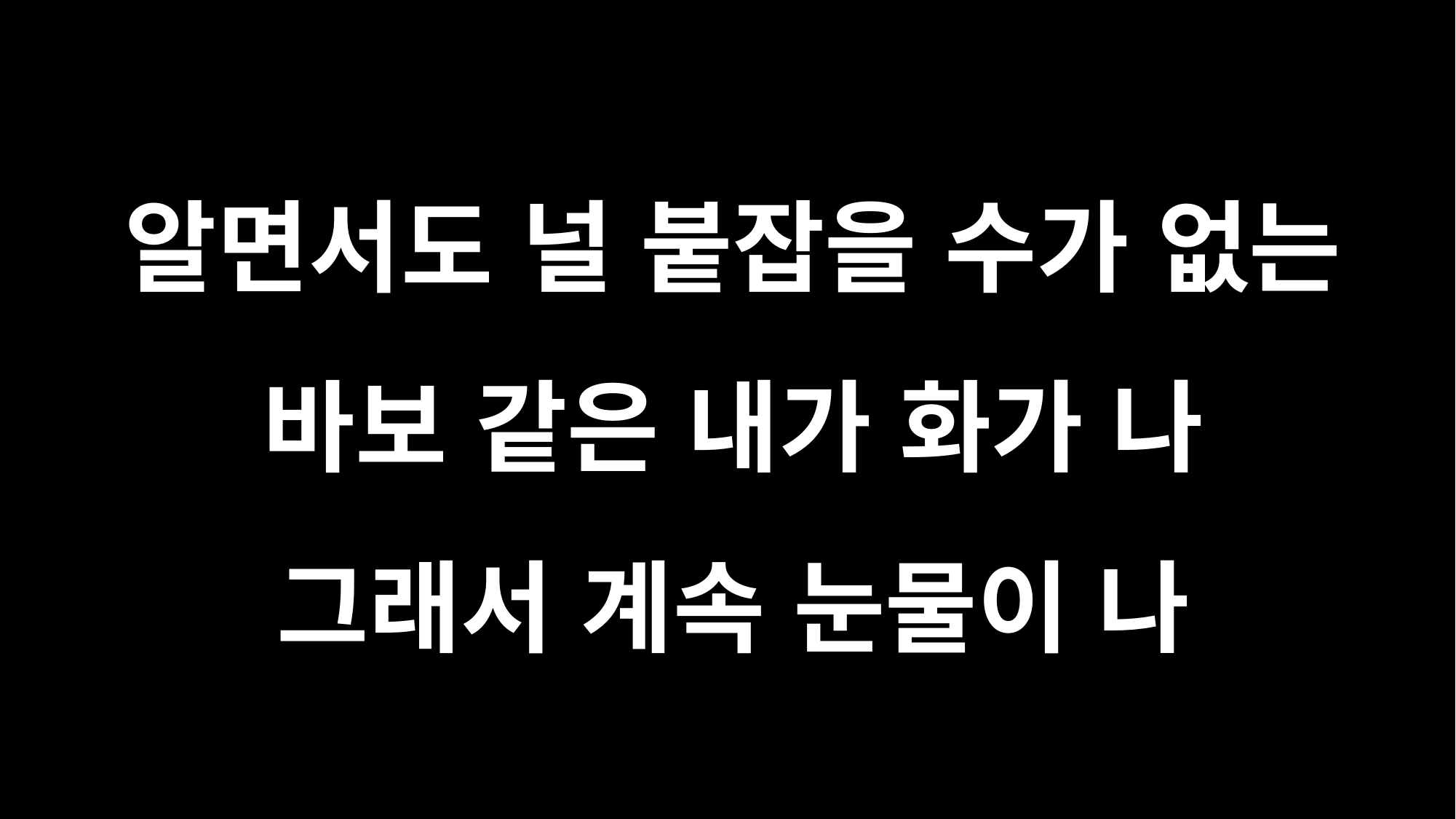

알면서도 널 붙잡을 수가 없는
바보 같은 내가 화가 나
그래서 계속 눈물이 나